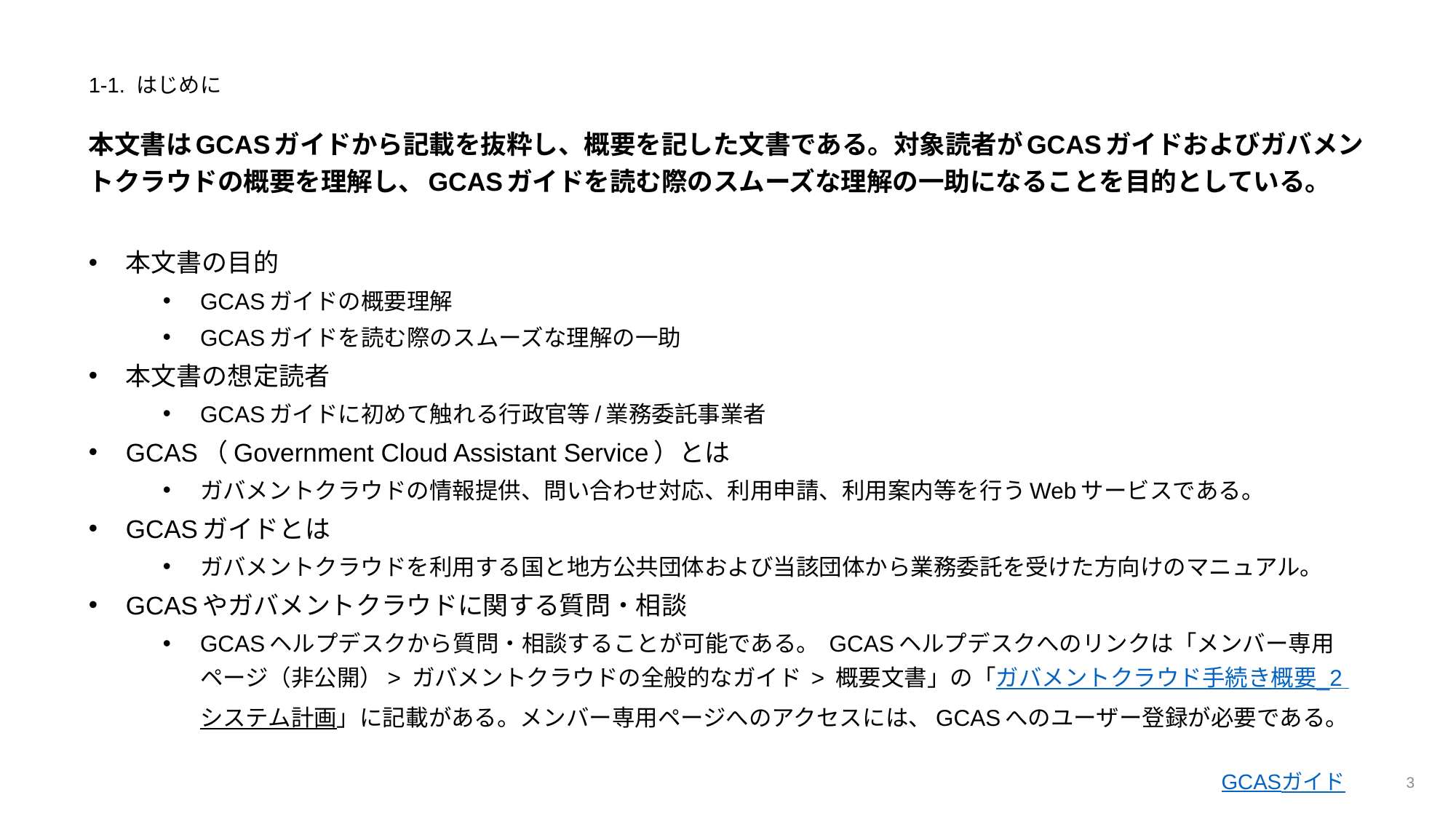

# 1-1. はじめに
本文書はGCASガイドから記載を抜粋し、概要を記した文書である。対象読者がGCASガイドおよびガバメントクラウドの概要を理解し、GCASガイドを読む際のスムーズな理解の一助になることを目的としている。
本文書の目的
GCASガイドの概要理解
GCASガイドを読む際のスムーズな理解の一助
本文書の想定読者
GCASガイドに初めて触れる行政官等/業務委託事業者
GCAS（Government Cloud Assistant Service）とは
ガバメントクラウドの情報提供、問い合わせ対応、利用申請、利用案内等を行うWebサービスである。
GCASガイドとは
ガバメントクラウドを利用する国と地方公共団体および当該団体から業務委託を受けた方向けのマニュアル。
GCASやガバメントクラウドに関する質問・相談
GCASヘルプデスクから質問・相談することが可能である。 GCASヘルプデスクへのリンクは「メンバー専用ページ（非公開）> ガバメントクラウドの全般的なガイド > 概要文書」の「ガバメントクラウド手続き概要_2 システム計画」に記載がある。メンバー専用ページへのアクセスには、GCASへのユーザー登録が必要である。
3
GCASガイド